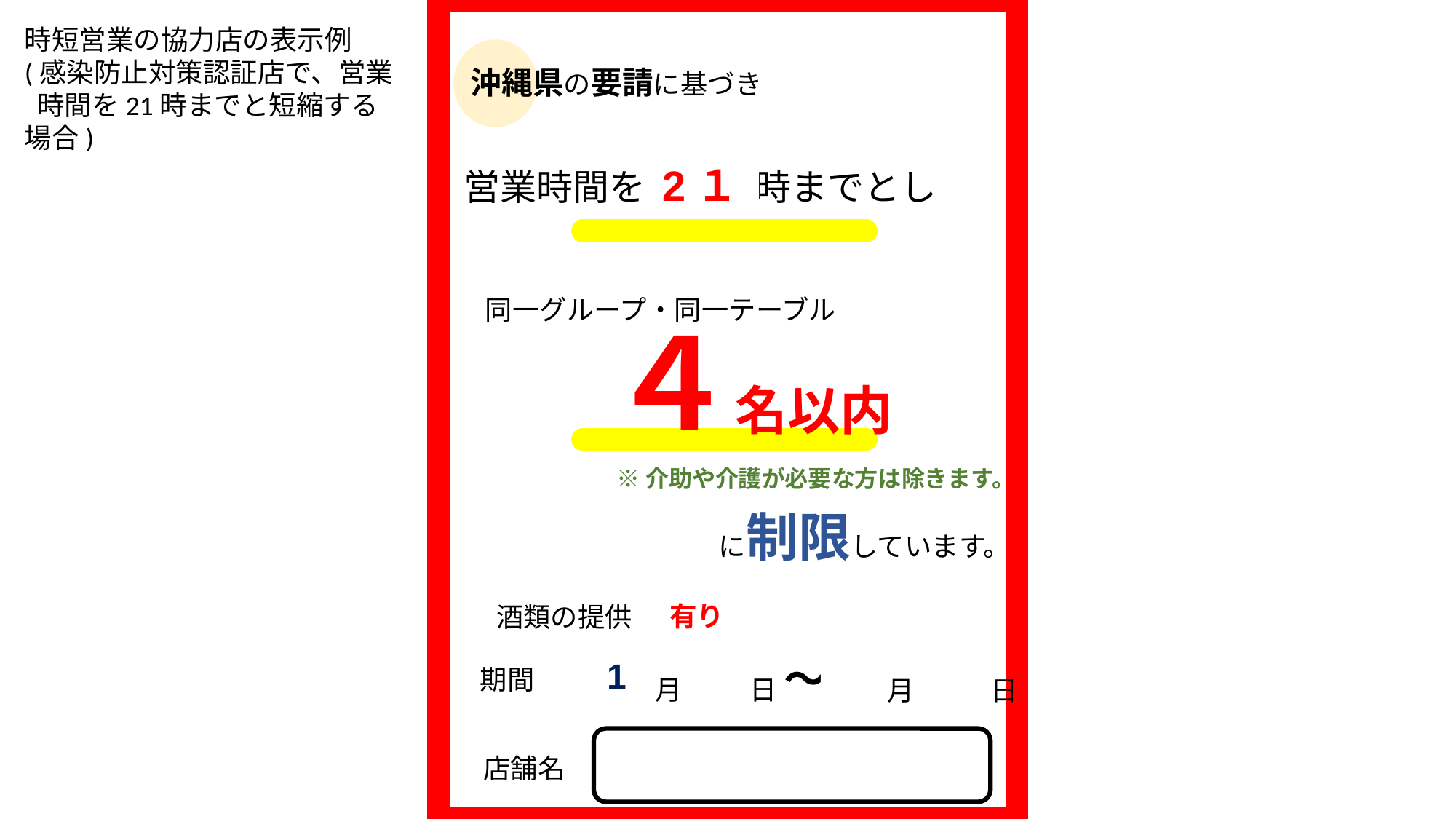

時短営業の協力店の表示例
(感染防止対策認証店で、営業
 時間を21時までと短縮する場合)

沖縄県の要請に基づき
営業時間を　　　時までとし
2１
同一グループ・同一テーブル
４名以内

※介助や介護が必要な方は除きます。
に制限しています。
有り
酒類の提供
日
月
1

～
月
日

期間

店舗名